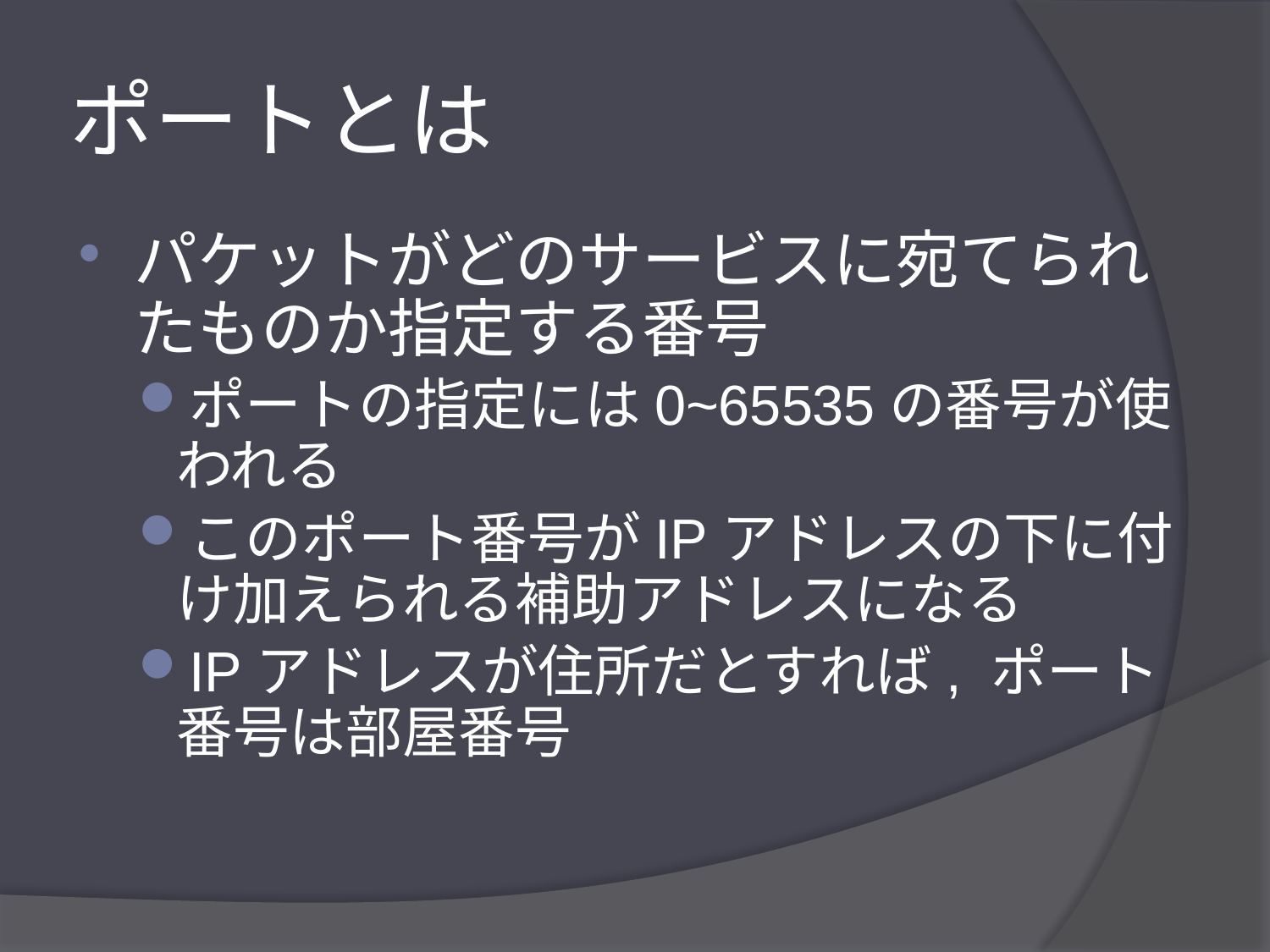

# ポートとは
パケットがどのサービスに宛てられたものか指定する番号
ポートの指定には0~65535の番号が使われる
このポート番号がIPアドレスの下に付け加えられる補助アドレスになる
IPアドレスが住所だとすれば, ポート番号は部屋番号